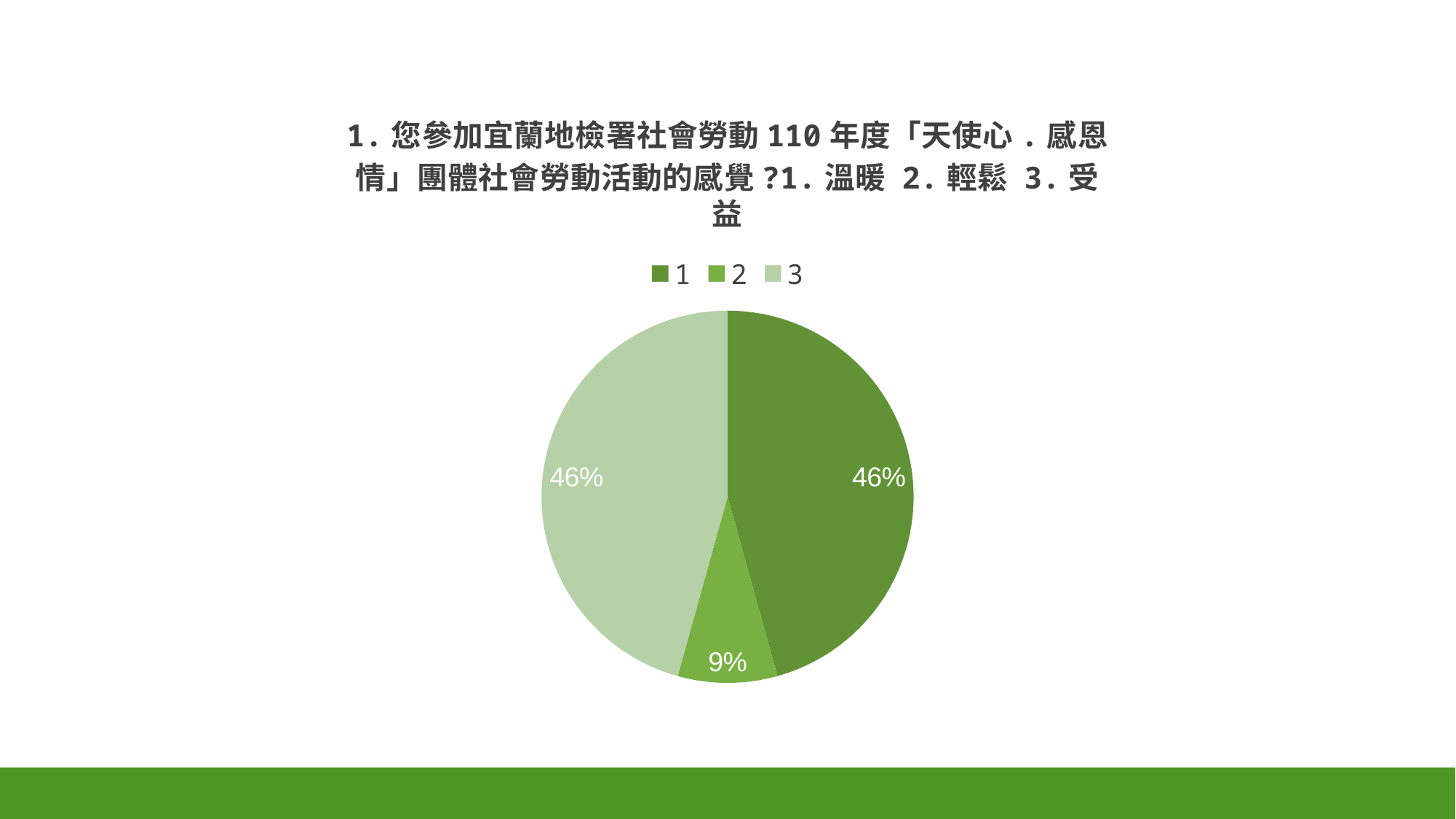

### Chart: 1.您參加宜蘭地檢署社會勞動110年度「天使心.感恩情」團體社會勞動活動的感覺?1.溫暖 2.輕鬆 3.受益

| Category | 銷售 |
|---|---|
| 1 | 37.0 |
| 2 | 7.0 |
| 3 | 37.0 |